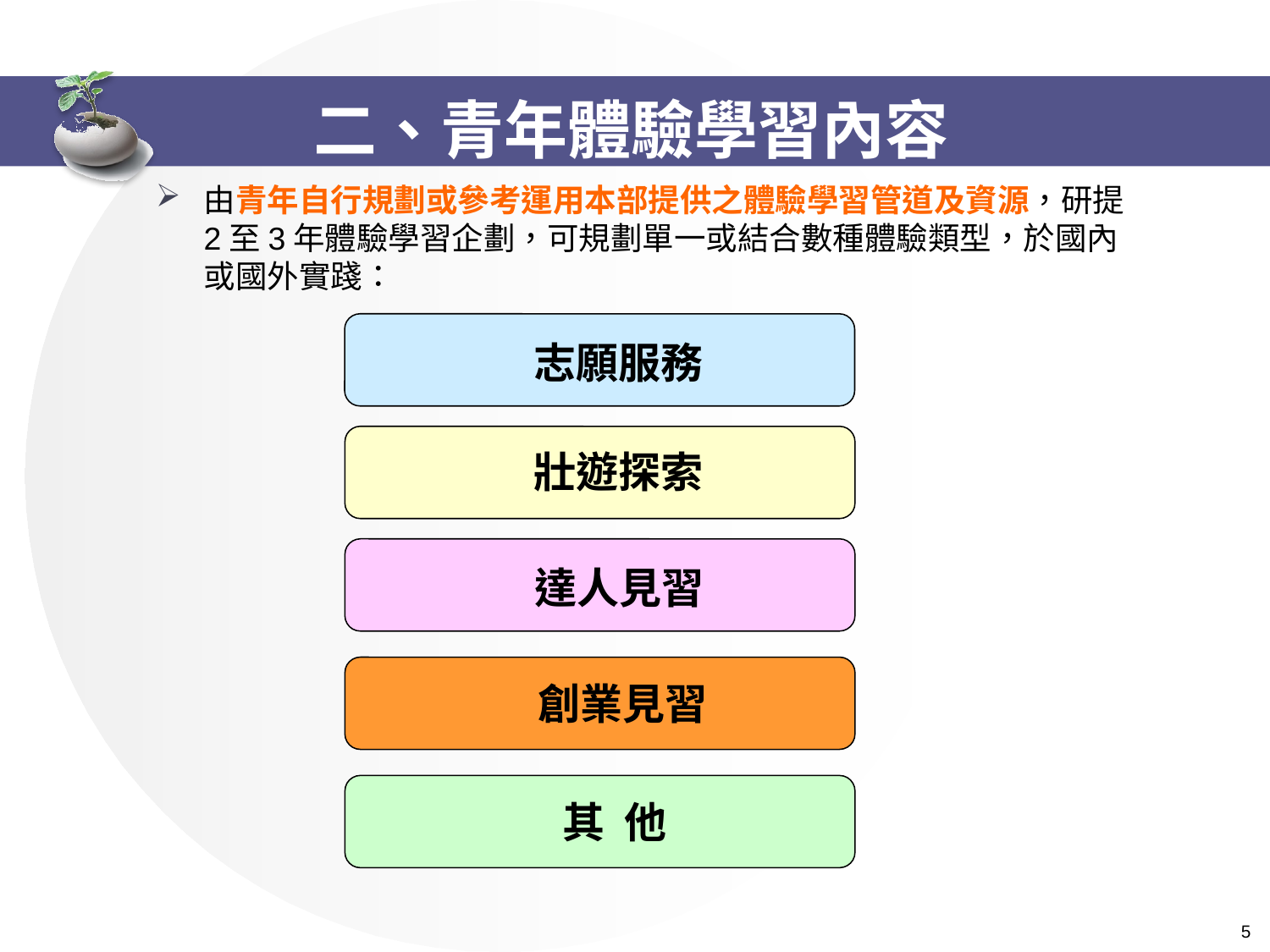

# 二、青年體驗學習內容
由青年自行規劃或參考運用本部提供之體驗學習管道及資源，研提2至3年體驗學習企劃，可規劃單一或結合數種體驗類型，於國內或國外實踐：

志願服務

壯遊探索

達人見習

創業見習

其  他
              5